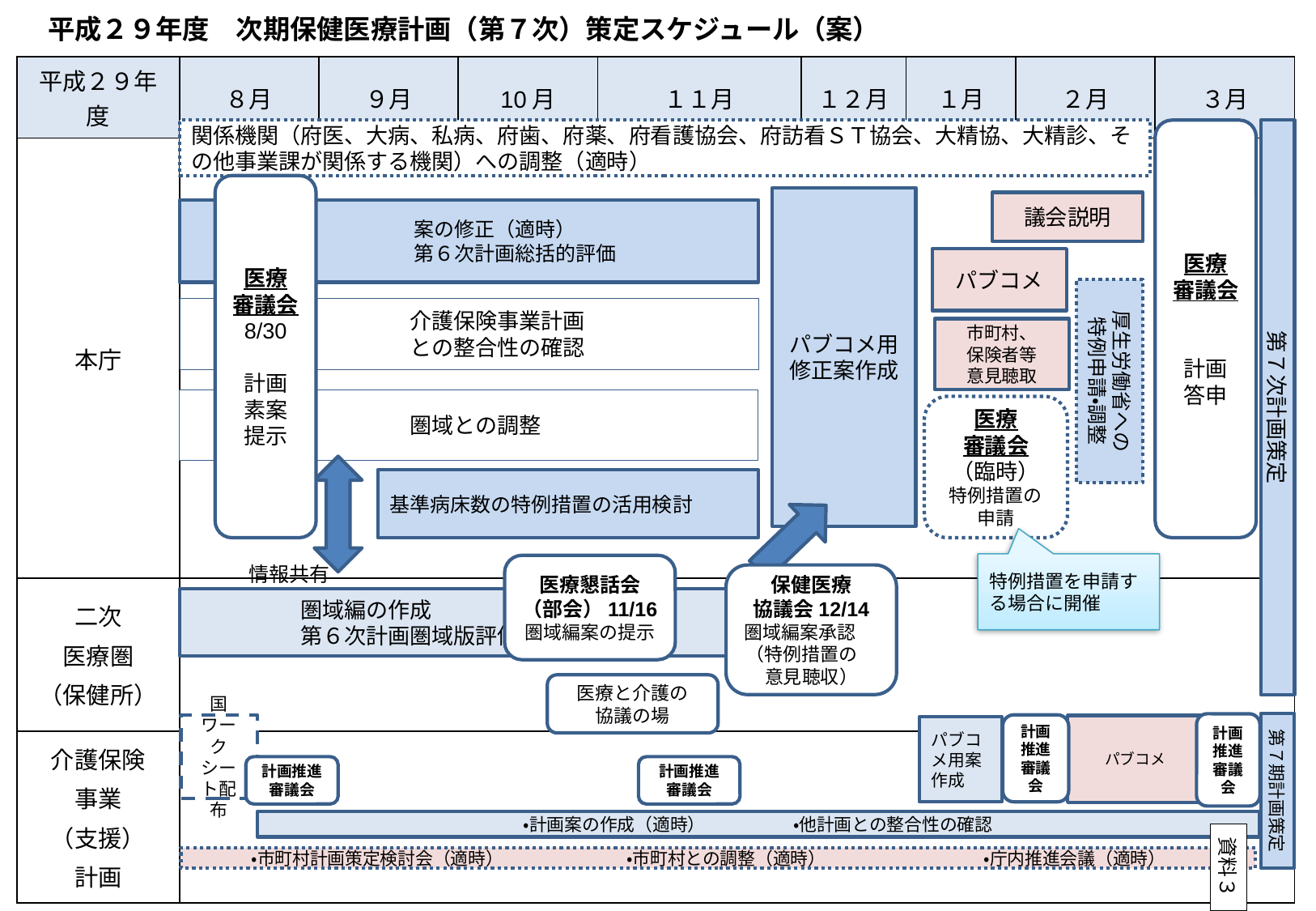

平成２９年度　次期保健医療計画（第７次）策定スケジュール（案）
| 平成２９年度 | ８月 | ９月 | 10月 | １１月 | １２月 | １月 | ２月 | ３月 |
| --- | --- | --- | --- | --- | --- | --- | --- | --- |
| 本庁 |  |  |  |  |  |  |  |  |
| 二次 医療圏 （保健所） |  |  |  |  |  |  |  |  |
| 介護保険 事業 （支援） 計画 |  |  |  |  |  |  |  |  |
関係機関（府医、大病、私病、府歯、府薬、府看護協会、府訪看ＳＴ協会、大精協、大精診、その他事業課が関係する機関）への調整（適時）
医療
審議会

計画
答申
第７次計画策定
医療
審議会
8/30

計画
素案
提示
パブコメ用
修正案作成
議会説明
　　　　　　　　　　　案の修正（適時）
　　　　　　　　　　　第６次計画総括的評価
パブコメ
厚生労働省への
特例申請・調整
　　　　　　　　　　介護保険事業計画
　　　　　　　　　　との整合性の確認
市町村、
保険者等
意見聴取
　　　　　　　　　　圏域との調整
医療
審議会
（臨時）
特例措置の申請

基準病床数の特例措置の活用検討

特例措置を申請する場合に開催
情報共有
医療懇話会
（部会）11/16
圏域編案の提示
保健医療
協議会12/14
圏域編案承認
（特例措置の　意見聴収）
　　　　　圏域編の作成
　　　　　第６次計画圏域版評価
医療と介護の
協議の場
第７期計画策定
計画推進審議会
国ワークシート配布
計画推進審議会
パブコメ
パブコメ用案作成
計画推進審議会
計画推進審議会
・計画案の作成（適時）　　　　　・他計画との整合性の確認
・市町村計画策定検討会（適時）　　　　　　　・市町村との調整（適時）　　　　　　　　　・庁内推進会議（適時）
資料３